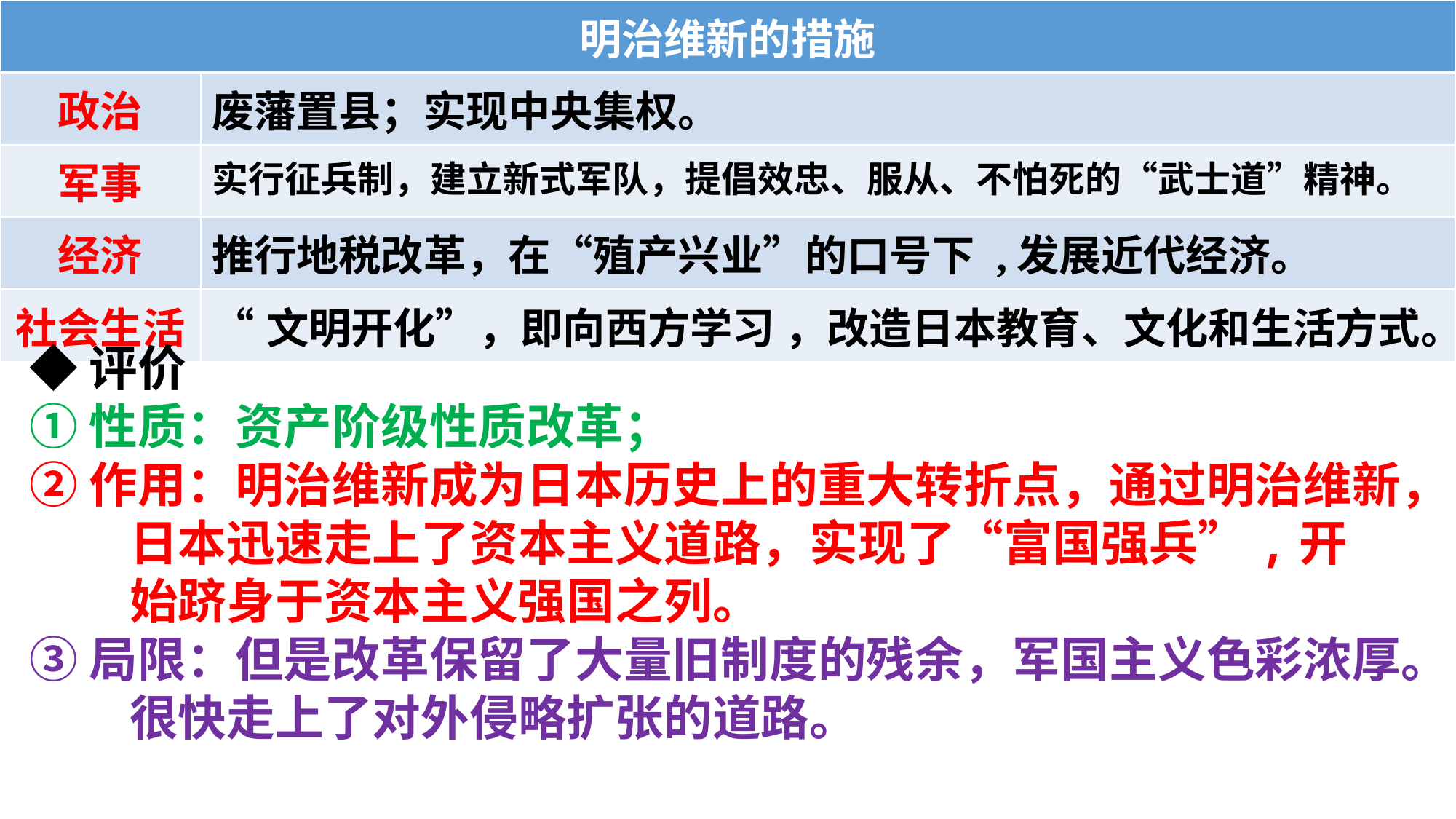

| 明治维新的措施 |  |
| --- | --- |
| 政治 | 废藩置县；实现中央集权。 |
| 军事 | 实行征兵制，建立新式军队，提倡效忠、服从、不怕死的“武士道”精神。 |
| 经济 | 推行地税改革，在“殖产兴业”的口号下 ,发展近代经济。 |
| 社会生活 | “文明开化”，即向西方学习 ，改造日本教育、文化和生活方式。 |
#
◆评价
①性质：资产阶级性质改革；
②作用：明治维新成为日本历史上的重大转折点，通过明治维新，
        日本迅速走上了资本主义道路，实现了“富国强兵”,开
        始跻身于资本主义强国之列。
③局限：但是改革保留了大量旧制度的残余，军国主义色彩浓厚。
        很快走上了对外侵略扩张的道路。